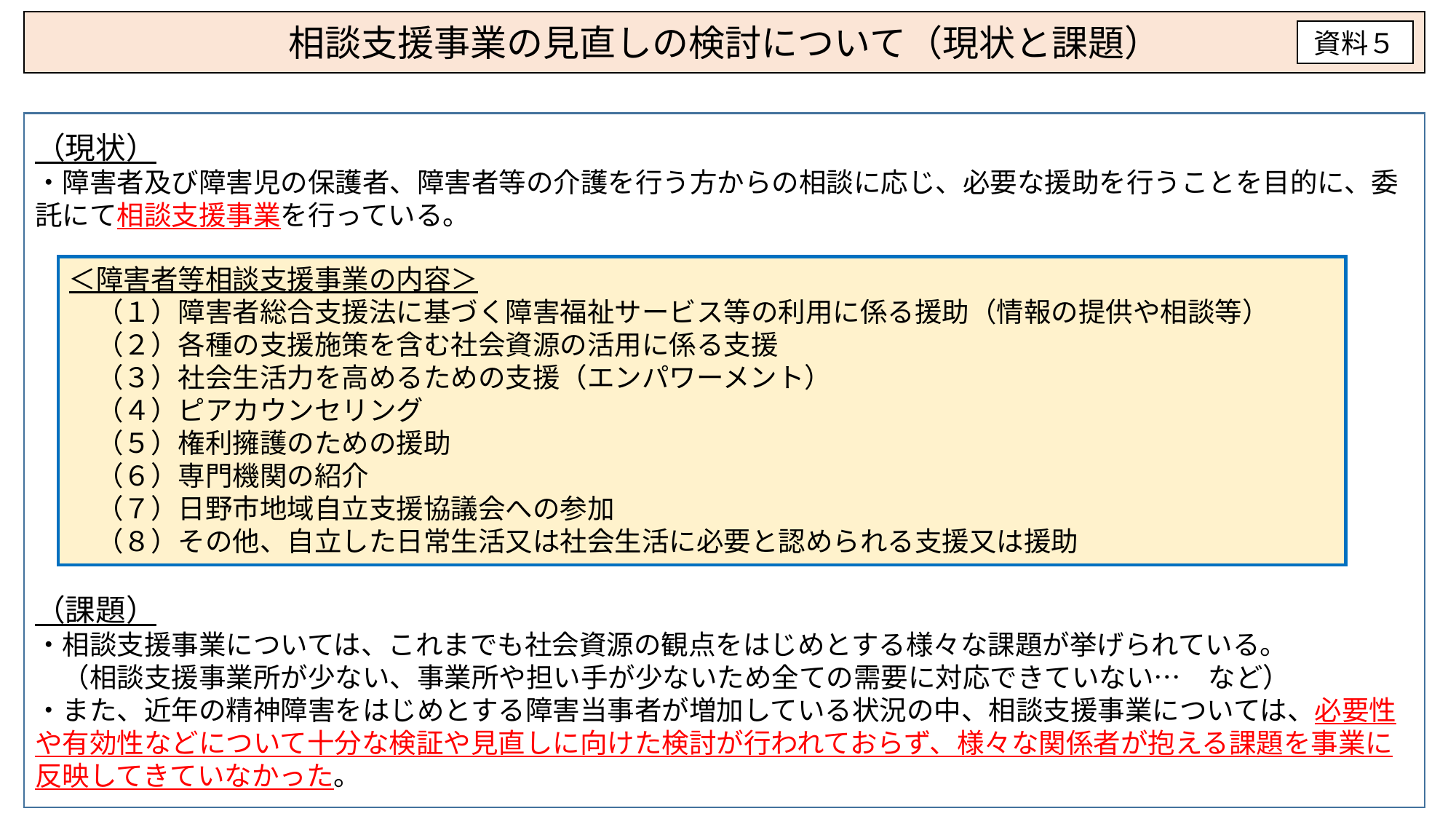

相談支援事業の見直しの検討について（現状と課題）
資料５
（現状）
・障害者及び障害児の保護者、障害者等の介護を行う方からの相談に応じ、必要な援助を行うことを目的に、委託にて相談支援事業を行っている。

（課題）
・相談支援事業については、これまでも社会資源の観点をはじめとする様々な課題が挙げられている。
　（相談支援事業所が少ない、事業所や担い手が少ないため全ての需要に対応できていない…　など）
・また、近年の精神障害をはじめとする障害当事者が増加している状況の中、相談支援事業については、必要性や有効性などについて十分な検証や見直しに向けた検討が行われておらず、様々な関係者が抱える課題を事業に反映してきていなかった。
＜障害者等相談支援事業の内容＞
　（１）障害者総合支援法に基づく障害福祉サービス等の利用に係る援助（情報の提供や相談等）
　（２）各種の支援施策を含む社会資源の活用に係る支援
　（３）社会生活力を高めるための支援（エンパワーメント）
　（４）ピアカウンセリング
　（５）権利擁護のための援助
　（６）専門機関の紹介
　（７）日野市地域自立支援協議会への参加
　（８）その他、自立した日常生活又は社会生活に必要と認められる支援又は援助